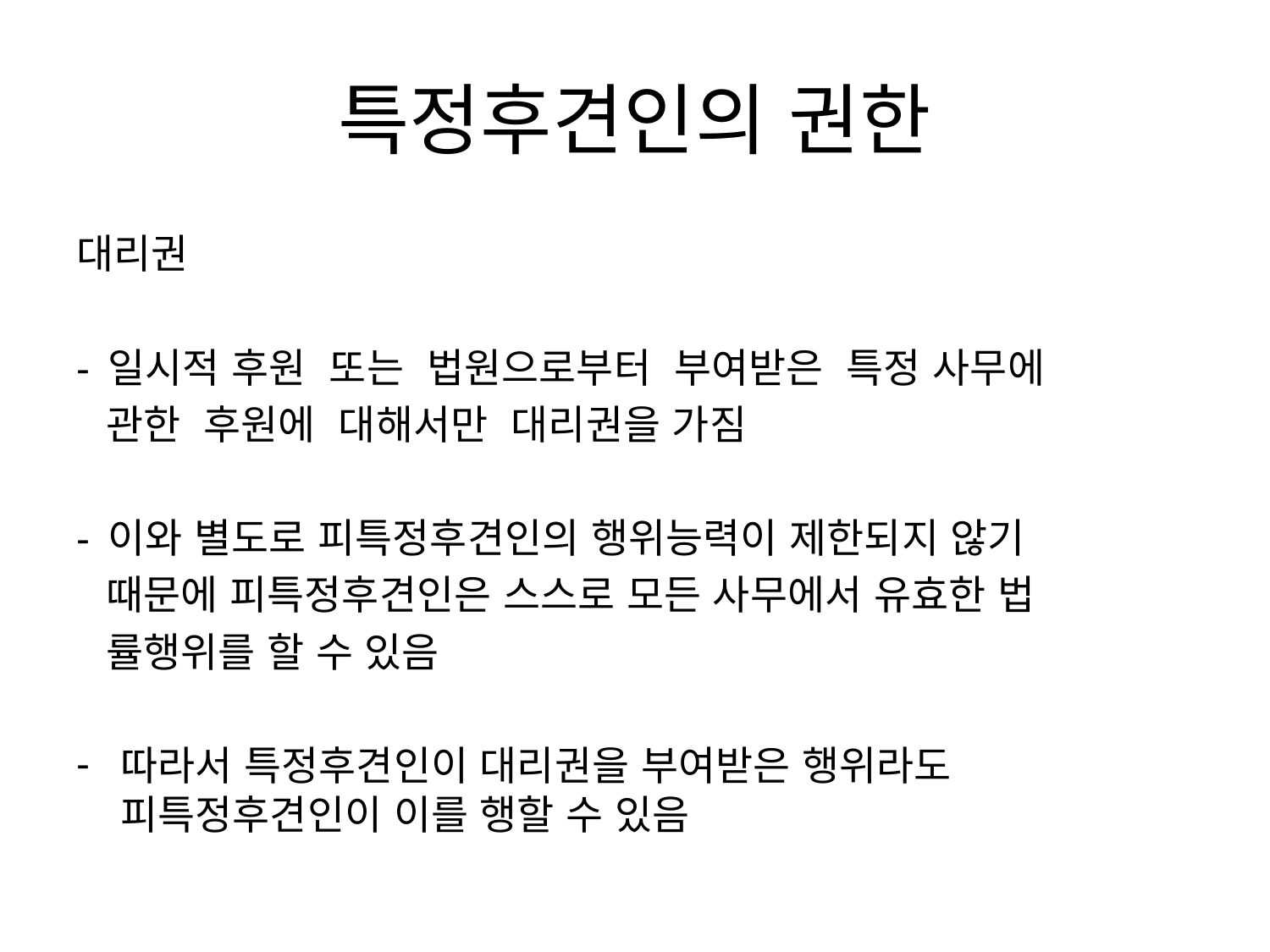

# 특정후견인의 권한
대리권

- 일시적 후원  또는  법원으로부터  부여받은  특정 사무에
  관한  후원에  대해서만  대리권을 가짐

- 이와 별도로 피특정후견인의 행위능력이 제한되지 않기
  때문에 피특정후견인은 스스로 모든 사무에서 유효한 법
  률행위를 할 수 있음

따라서 특정후견인이 대리권을 부여받은 행위라도 피특정후견인이 이를 행할 수 있음